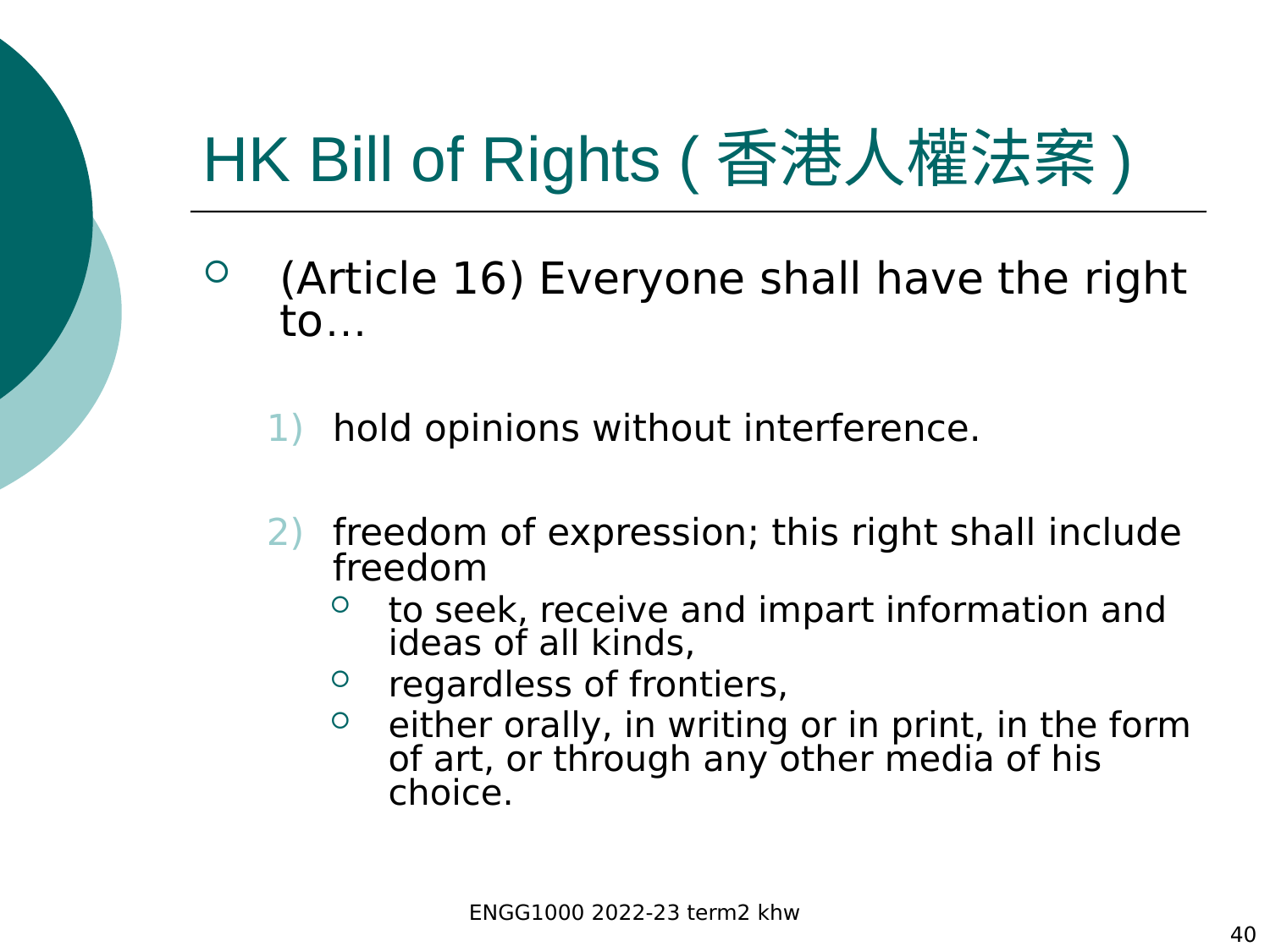

# HK Bill of Rights (香港人權法案)
(Article 16) Everyone shall have the right to…

hold opinions without interference.

freedom of expression; this right shall include freedom
to seek, receive and impart information and ideas of all kinds,
regardless of frontiers,
either orally, in writing or in print, in the form of art, or through any other media of his choice.
ENGG1000 2022-23 term2 khw
40